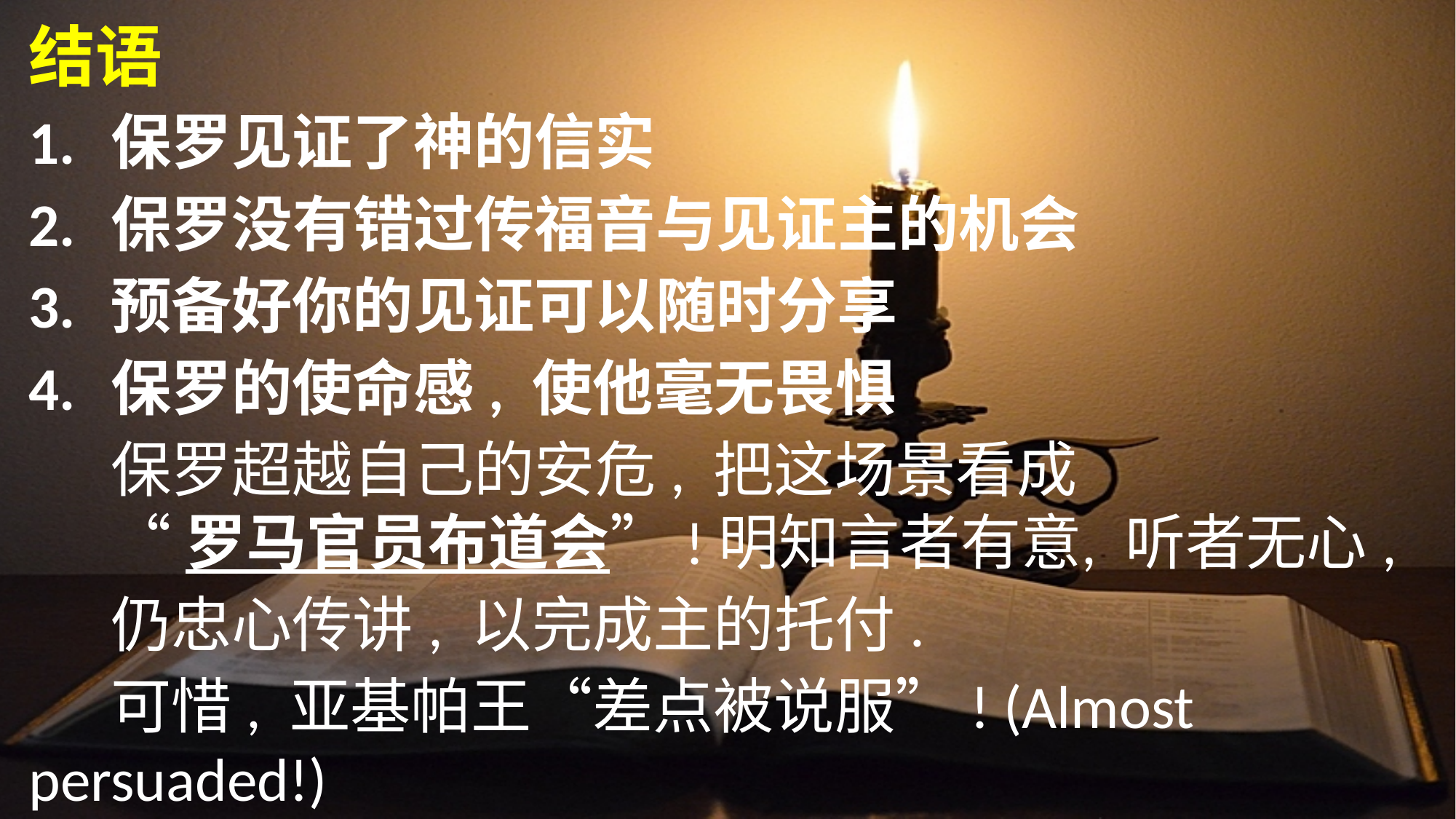

结语
1.	保罗见证了神的信实
2.	保罗没有错过传福音与见证主的机会
3.	预备好你的见证可以随时分享
4.	保罗的使命感, 使他毫无畏惧
	保罗超越自己的安危, 把这场景看成
	“罗马官员布道会”! 	明知言者有意, 听者无心,
	仍忠心传讲, 以完成主的托付.
	可惜, 亚基帕王“差点被说服”! (Almost persuaded!)
	今天有没有人是 almost persuaded?